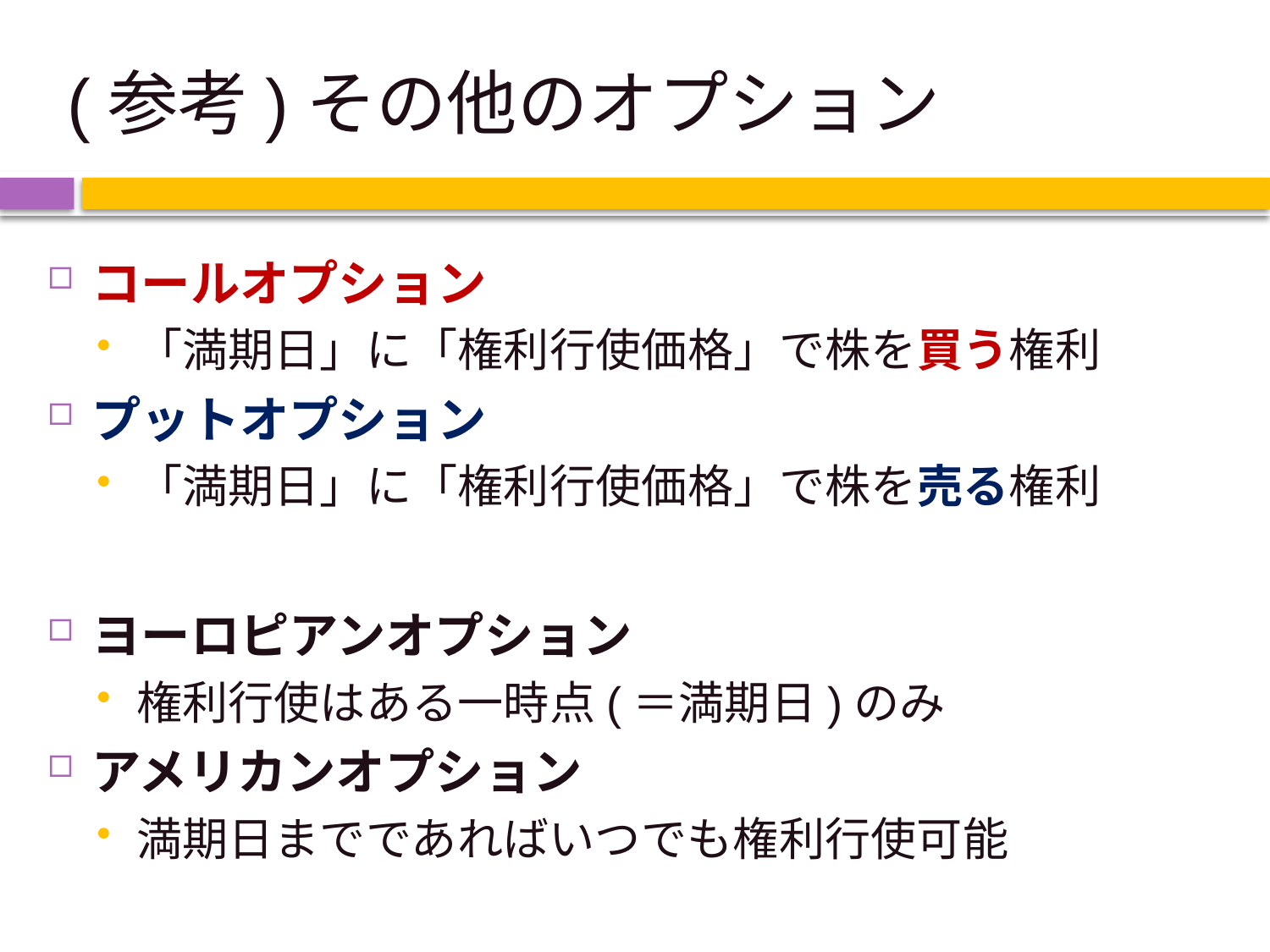

# (参考)その他のオプション
コールオプション
「満期日」に「権利行使価格」で株を買う権利
プットオプション
「満期日」に「権利行使価格」で株を売る権利

ヨーロピアンオプション
権利行使はある一時点(＝満期日)のみ
アメリカンオプション
満期日までであればいつでも権利行使可能